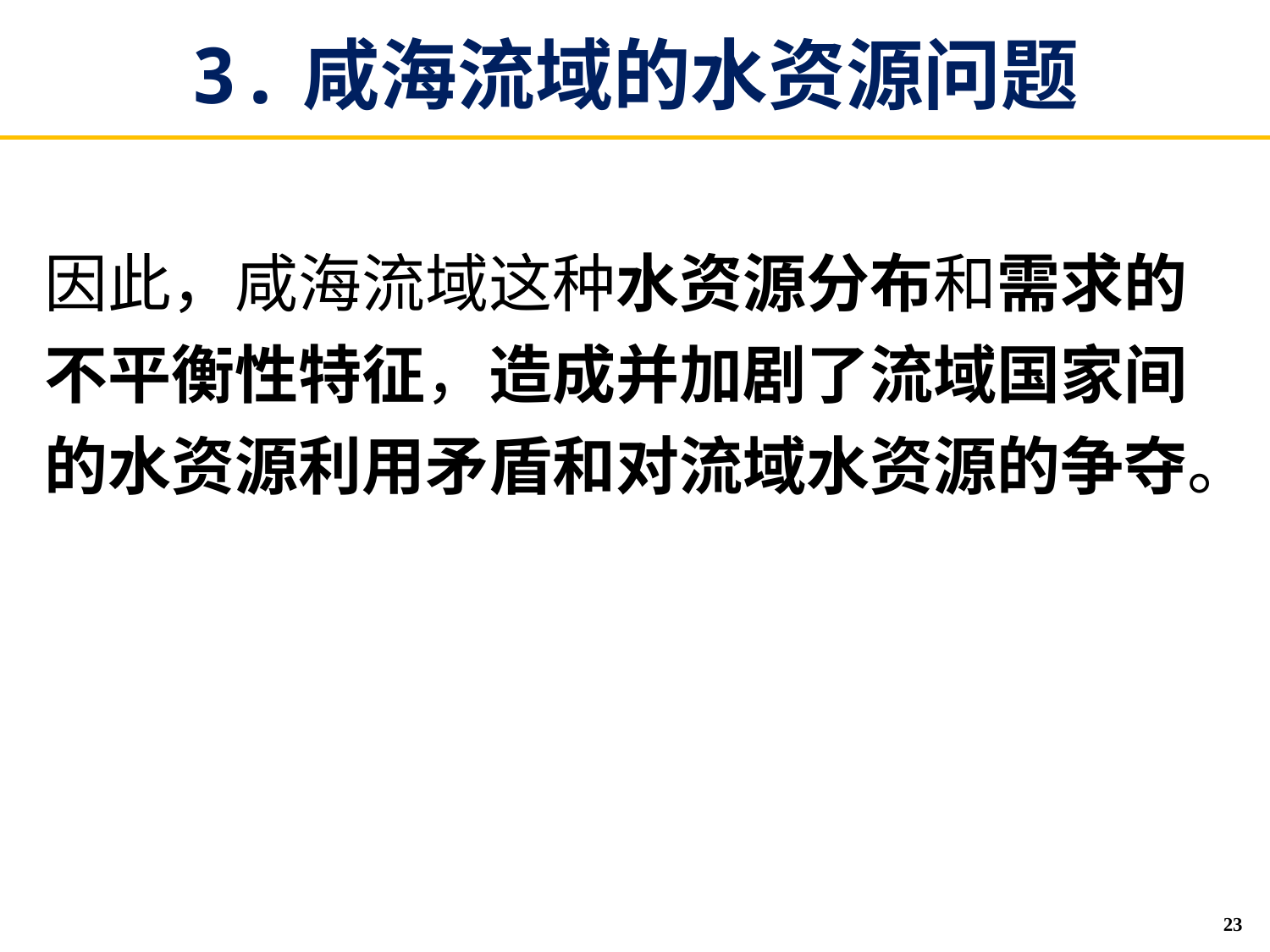

3.咸海流域的水资源问题
因此，咸海流域这种水资源分布和需求的不平衡性特征，造成并加剧了流域国家间的水资源利用矛盾和对流域水资源的争夺。
23